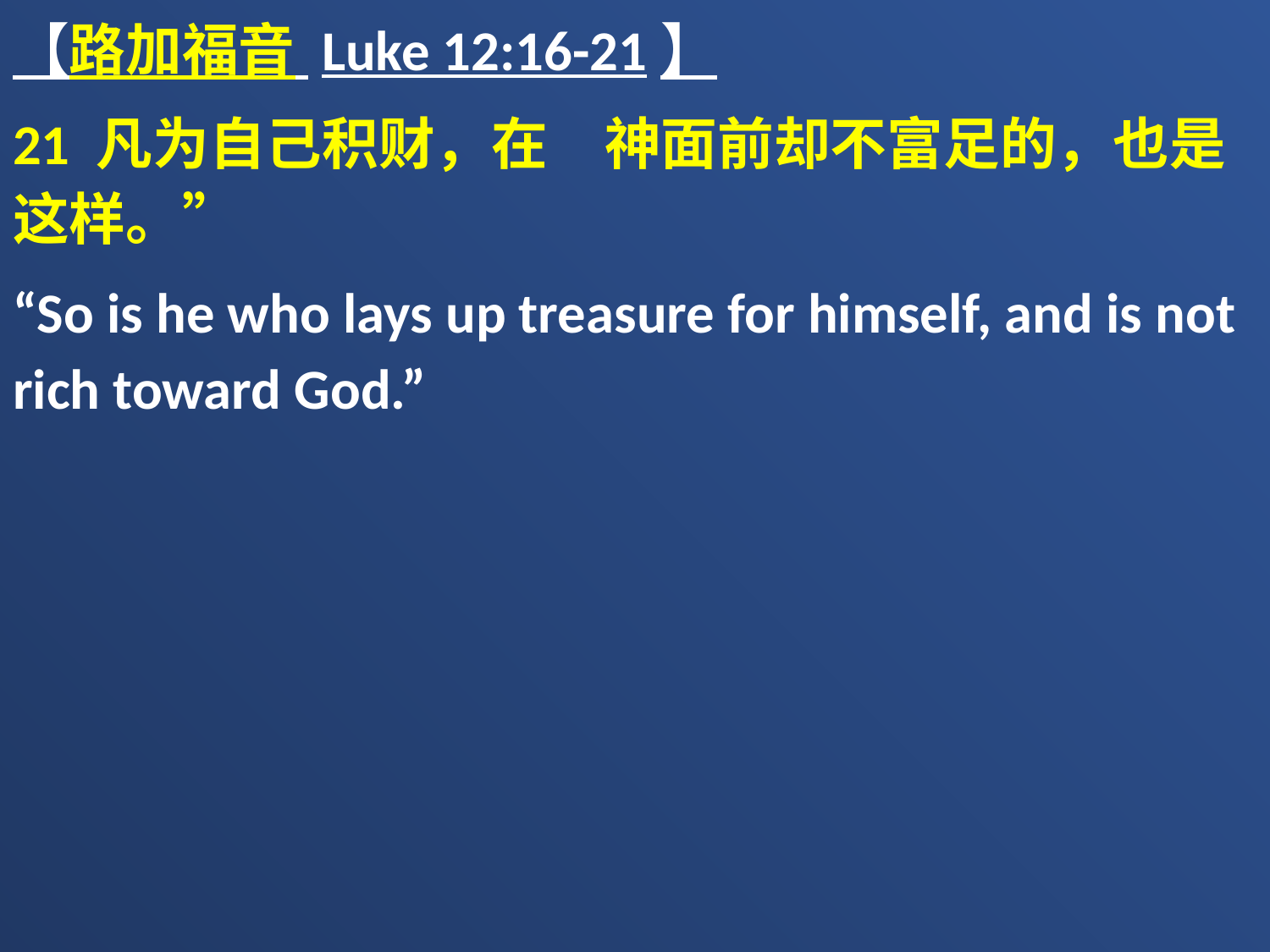

【路加福音 Luke 12:16-21】
21 凡为自己积财，在　神面前却不富足的，也是这样。”
“So is he who lays up treasure for himself, and is not rich toward God.”